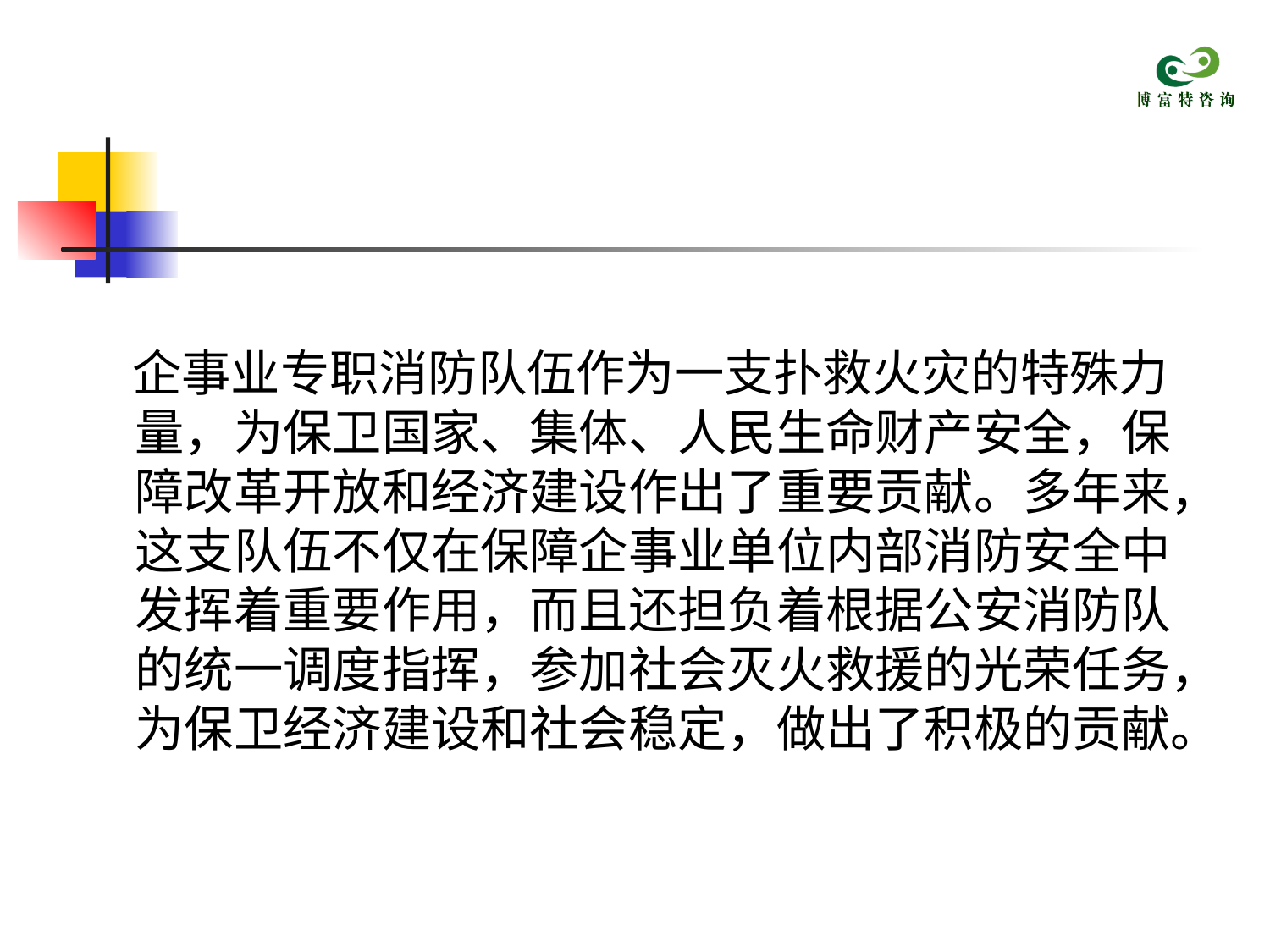

#
   企事业专职消防队伍作为一支扑救火灾的特殊力量，为保卫国家、集体、人民生命财产安全，保障改革开放和经济建设作出了重要贡献。多年来，这支队伍不仅在保障企事业单位内部消防安全中发挥着重要作用，而且还担负着根据公安消防队的统一调度指挥，参加社会灭火救援的光荣任务，为保卫经济建设和社会稳定，做出了积极的贡献。